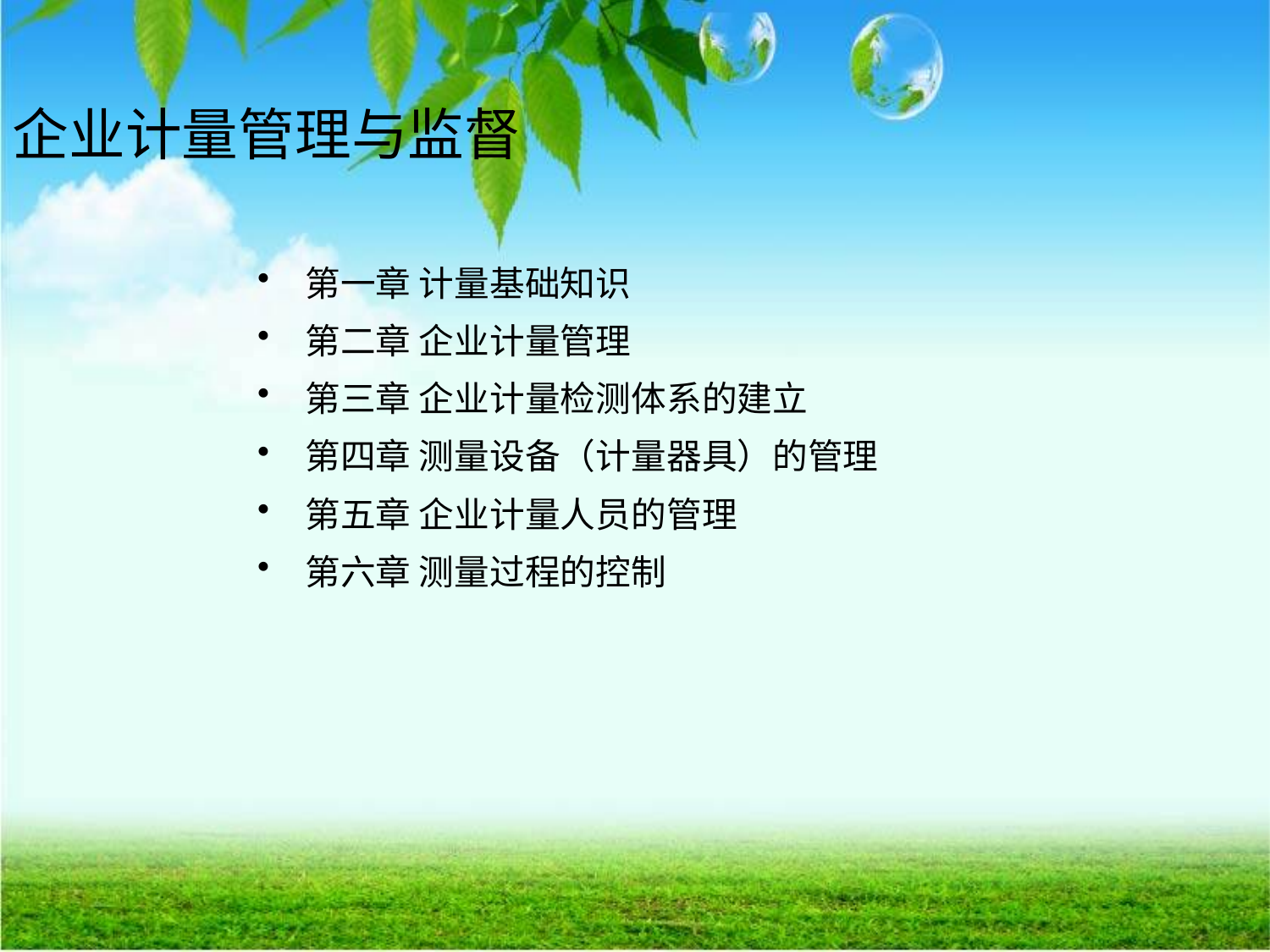

# 企业计量管理与监督
第一章 计量基础知识
第二章 企业计量管理
第三章 企业计量检测体系的建立
第四章 测量设备（计量器具）的管理
第五章 企业计量人员的管理
第六章 测量过程的控制